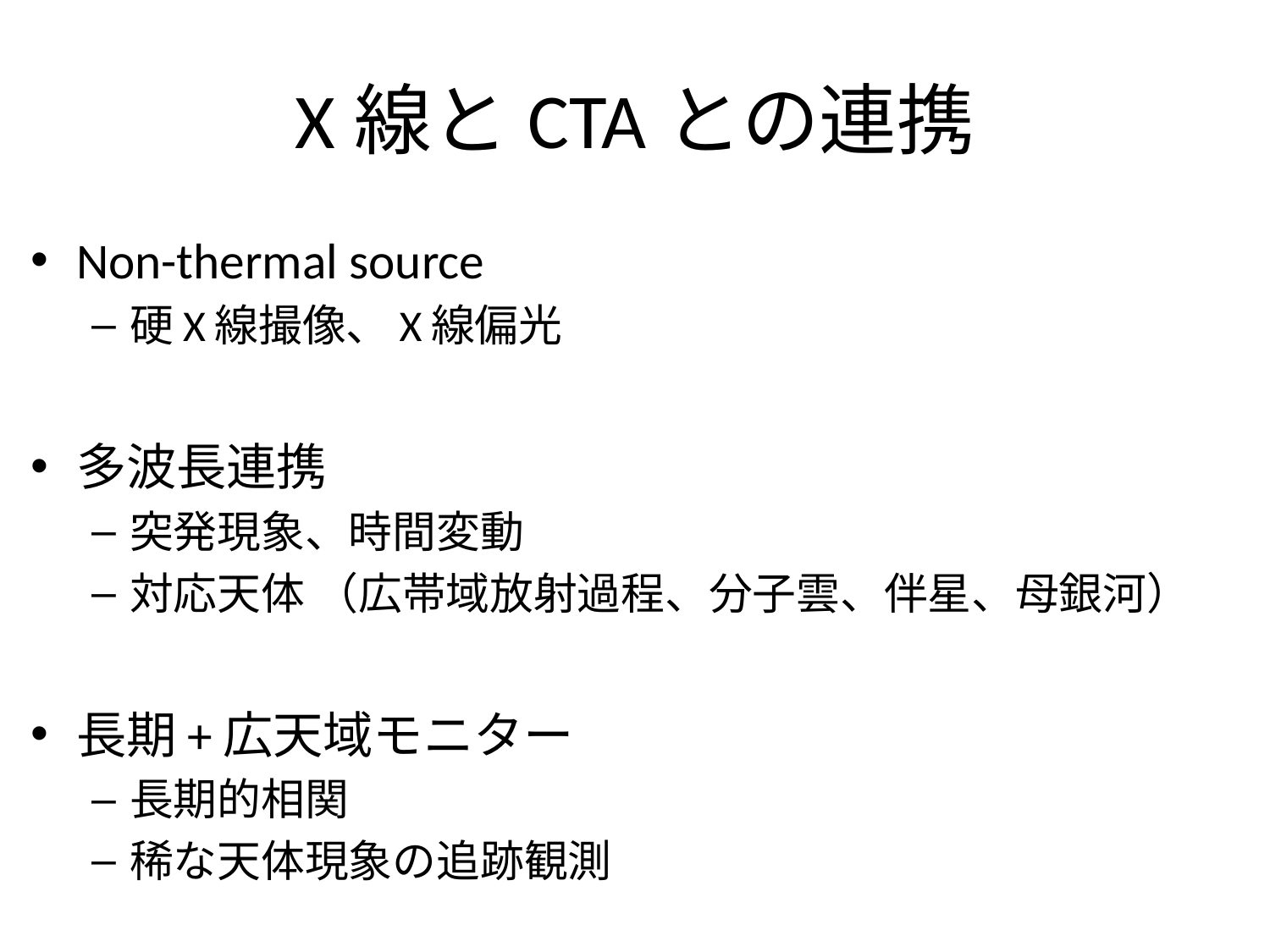

# X線とCTAとの連携
Non-thermal source
硬X線撮像、X線偏光

多波長連携
突発現象、時間変動
対応天体 （広帯域放射過程、分子雲、伴星、母銀河）

長期+広天域モニター
長期的相関
稀な天体現象の追跡観測